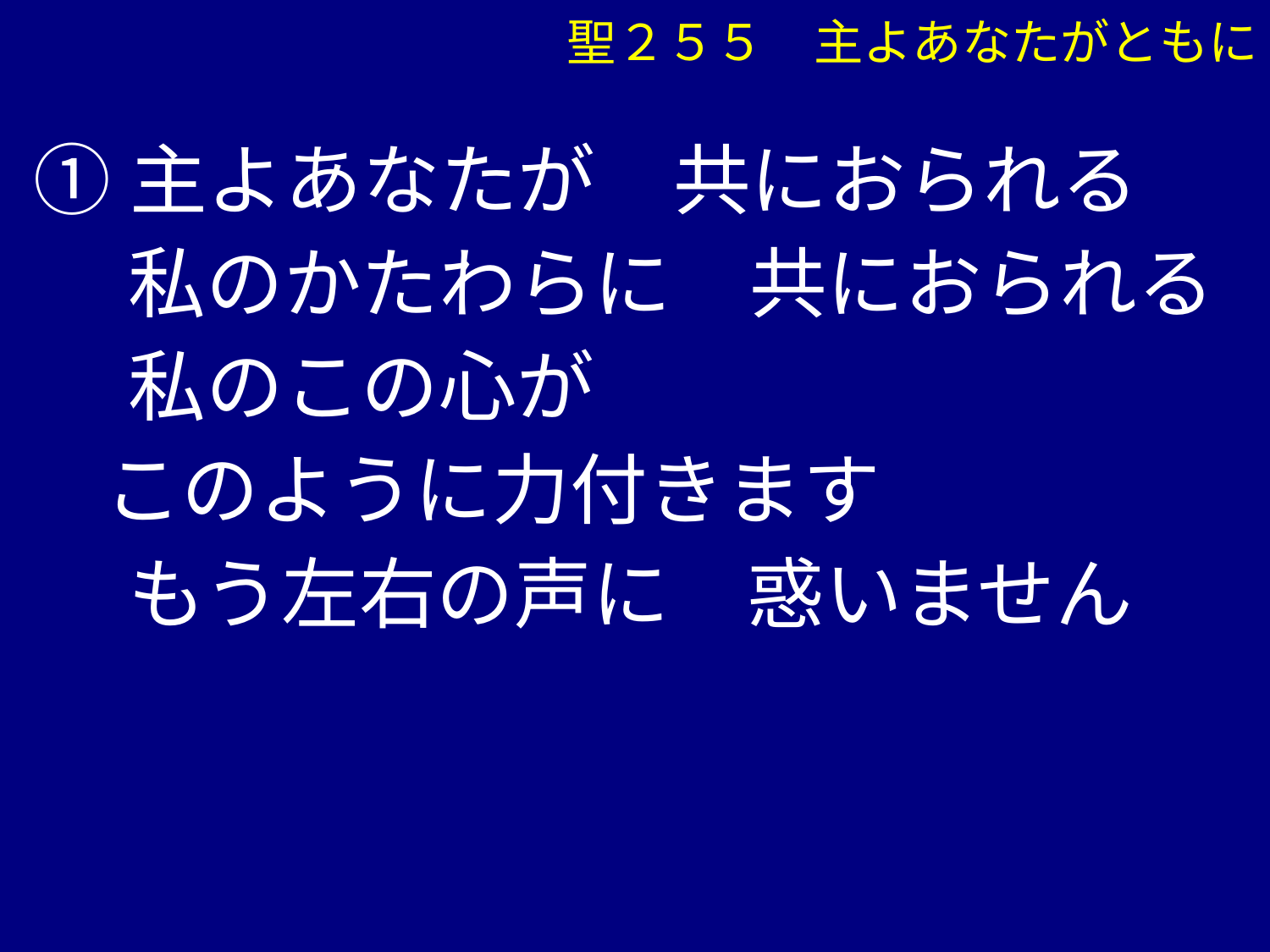

聖２５５　主よあなたがともに
①主よあなたが　共におられる
　 私のかたわらに　共におられる
　 私のこの心が
   このように力付きます
　 もう左右の声に　惑いません